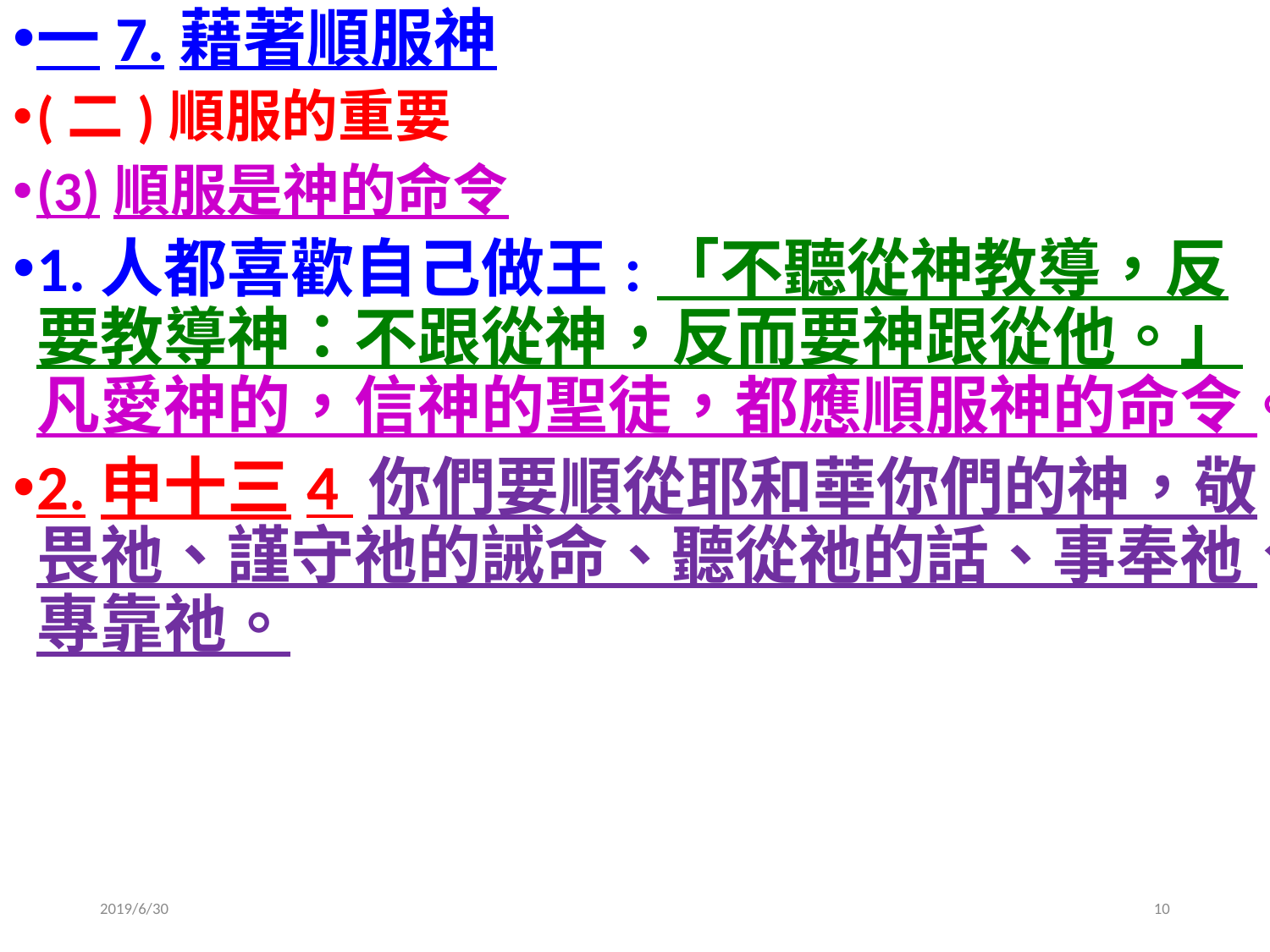

一7.藉著順服神
(二)順服的重要
(3)順服是神的命令
1.人都喜歡自己做王:「不聽從神教導，反要教導神：不跟從神，反而要神跟從他。」凡愛神的，信神的聖徒，都應順服神的命令。
2.申十三4 你們要順從耶和華你們的神，敬畏祂、謹守祂的誡命、聽從祂的話、事奉祂、專靠祂。

2019/6/30
10